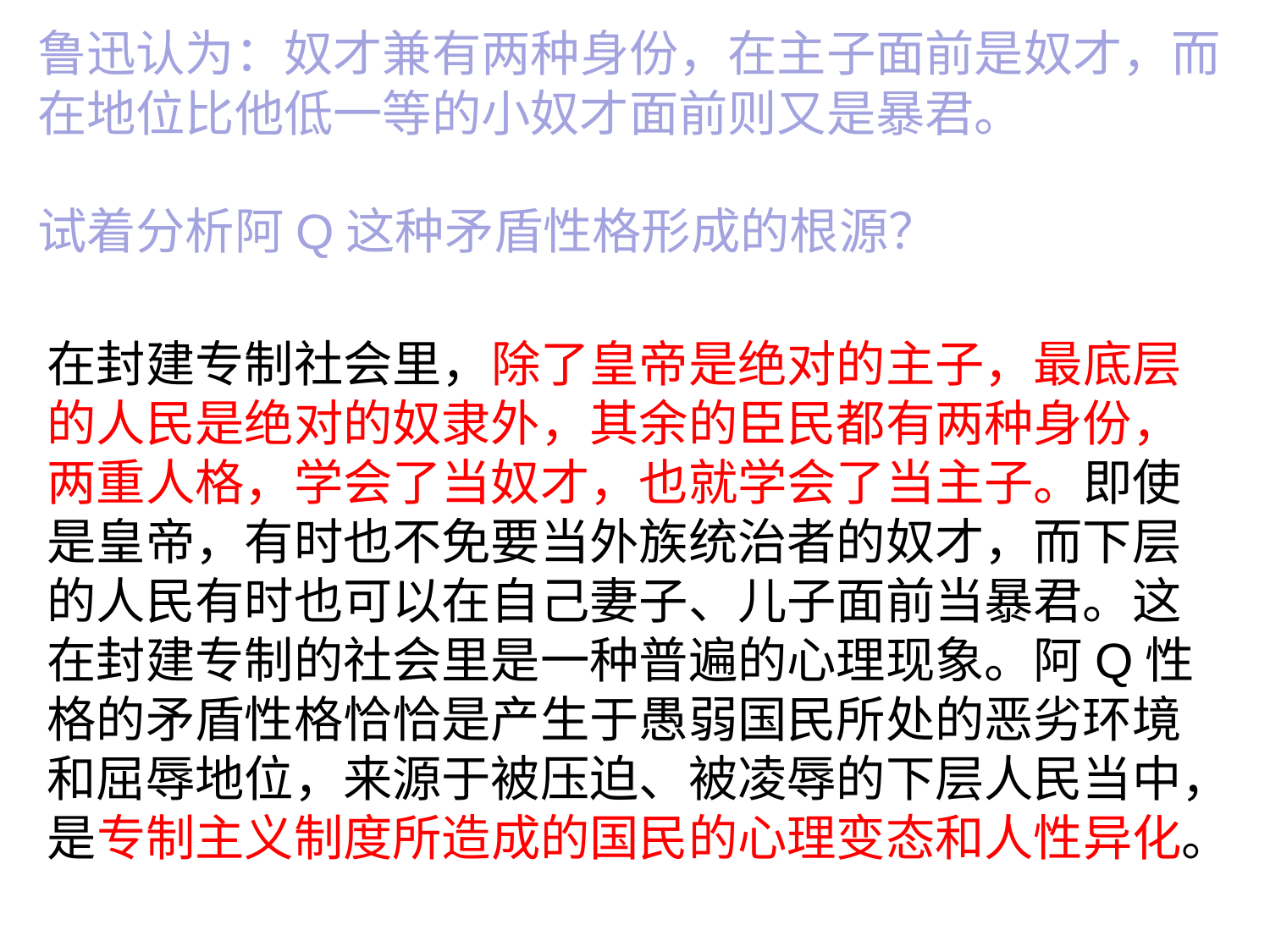

鲁迅认为：奴才兼有两种身份，在主子面前是奴才，而在地位比他低一等的小奴才面前则又是暴君。

试着分析阿Q这种矛盾性格形成的根源？
在封建专制社会里，除了皇帝是绝对的主子，最底层的人民是绝对的奴隶外，其余的臣民都有两种身份，两重人格，学会了当奴才，也就学会了当主子。即使是皇帝，有时也不免要当外族统治者的奴才，而下层的人民有时也可以在自己妻子、儿子面前当暴君。这在封建专制的社会里是一种普遍的心理现象。阿Q性格的矛盾性格恰恰是产生于愚弱国民所处的恶劣环境和屈辱地位，来源于被压迫、被凌辱的下层人民当中，是专制主义制度所造成的国民的心理变态和人性异化。